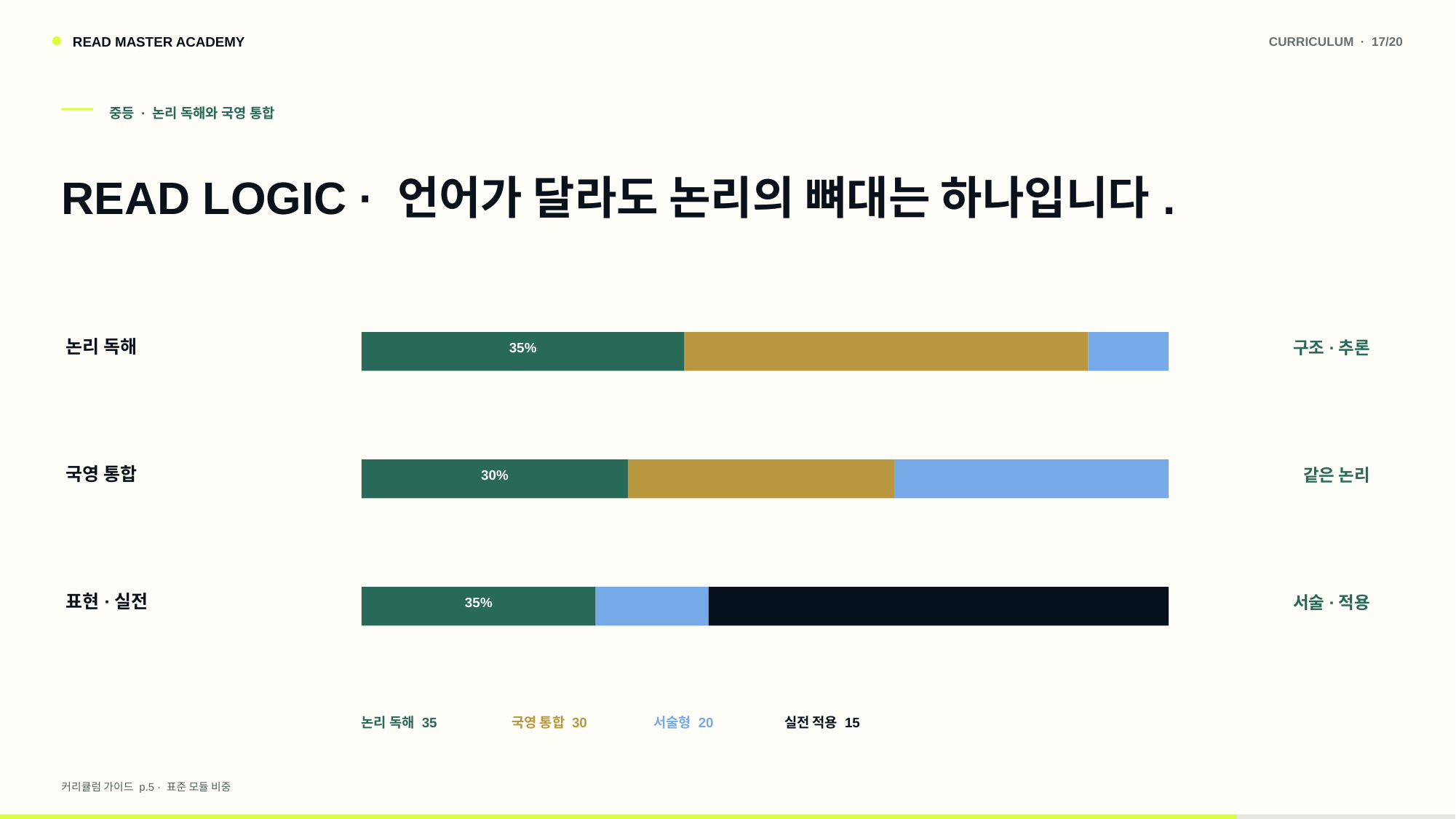

READ MASTER ACADEMY
CURRICULUM  ·  17/20

중등 · 논리 독해와 국영 통합

READ LOGIC · 언어가 달라도 논리의 뼈대는 하나입니다.
논리 독해

구조·추론
35%

국영 통합

같은 논리
30%

표현·실전

서술·적용
35%

논리 독해 35
국영 통합 30
서술형 20
실전 적용 15
커리큘럼 가이드 p.5 · 표준 모듈 비중